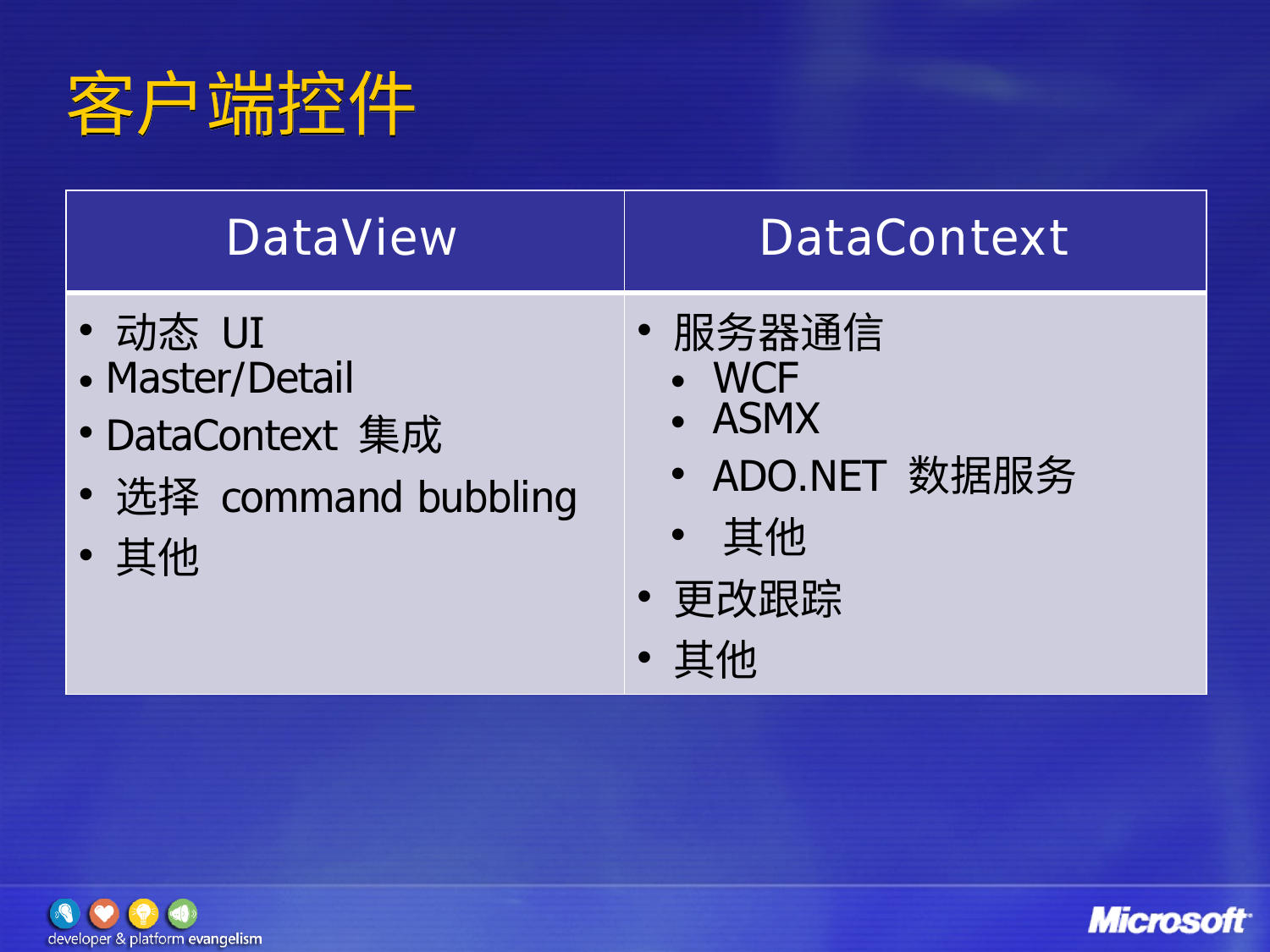

# 客户端控件
| DataView | DataContext |
| --- | --- |
| 动态 UI Master/Detail DataContext 集成 选择 command bubbling 其他 | 服务器通信 WCF ASMX ADO.NET 数据服务 其他 更改跟踪 其他 |